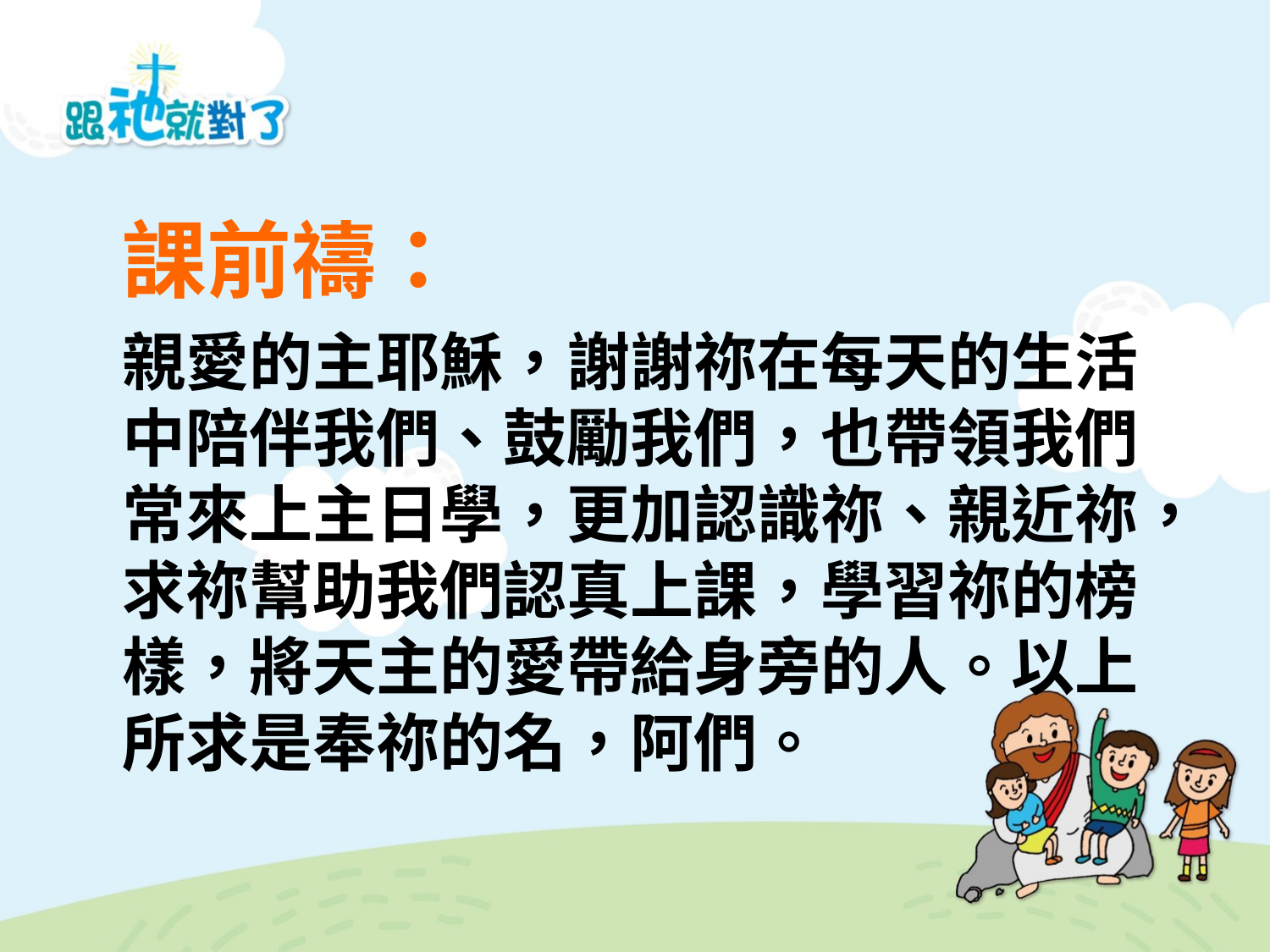

課前禱：
親愛的主耶穌，謝謝祢在每天的生活中陪伴我們、鼓勵我們，也帶領我們常來上主日學，更加認識祢、親近祢，求祢幫助我們認真上課，學習祢的榜樣，將天主的愛帶給身旁的人。以上所求是奉祢的名，阿們。